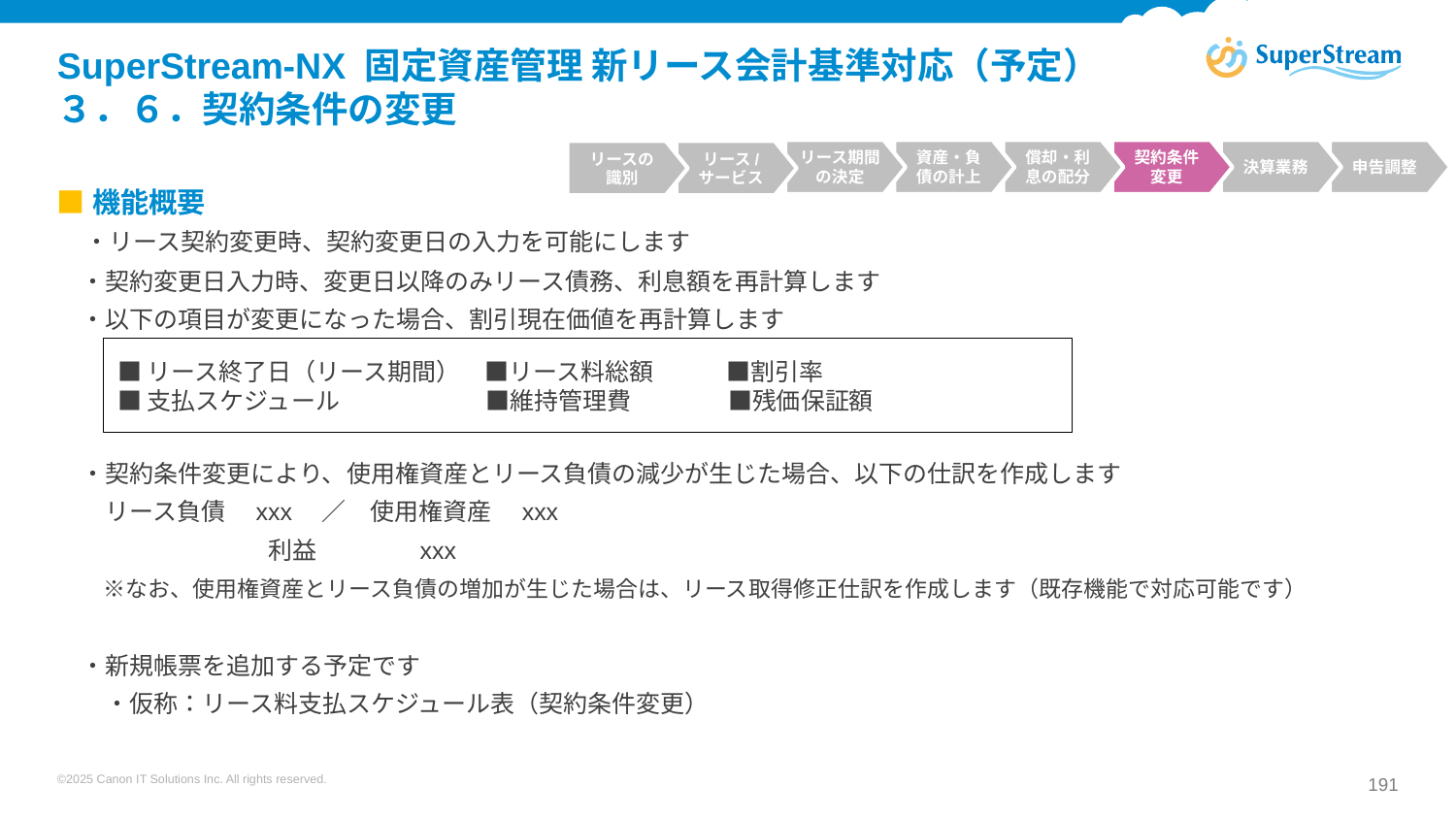

# SuperStream-NX 固定資産管理 新リース会計基準対応（予定） ３．６．契約条件の変更
リース期間の決定
資産・負債の計上
償却・利息の配分
契約条件
変更
決算業務
申告調整
リースの
識別
リース/
サービス
■機能概要
　・リース契約変更時、契約変更日の入力を可能にします
　・契約変更日入力時、変更日以降のみリース債務、利息額を再計算します
　・以下の項目が変更になった場合、割引現在価値を再計算します

　・契約条件変更により、使用権資産とリース負債の減少が生じた場合、以下の仕訳を作成します
　　リース負債　xxx　／　使用権資産　xxx
                                　  利益　　　　xxx
　　※なお、使用権資産とリース負債の増加が生じた場合は、リース取得修正仕訳を作成します（既存機能で対応可能です）

　・新規帳票を追加する予定です
　　・仮称：リース料支払スケジュール表（契約条件変更）

■リース終了日（リース期間）　■リース料総額　　　■割引率
■支払スケジュール　　　　　　■維持管理費　　　　■残価保証額
©2025 Canon IT Solutions Inc. All rights reserved.
191